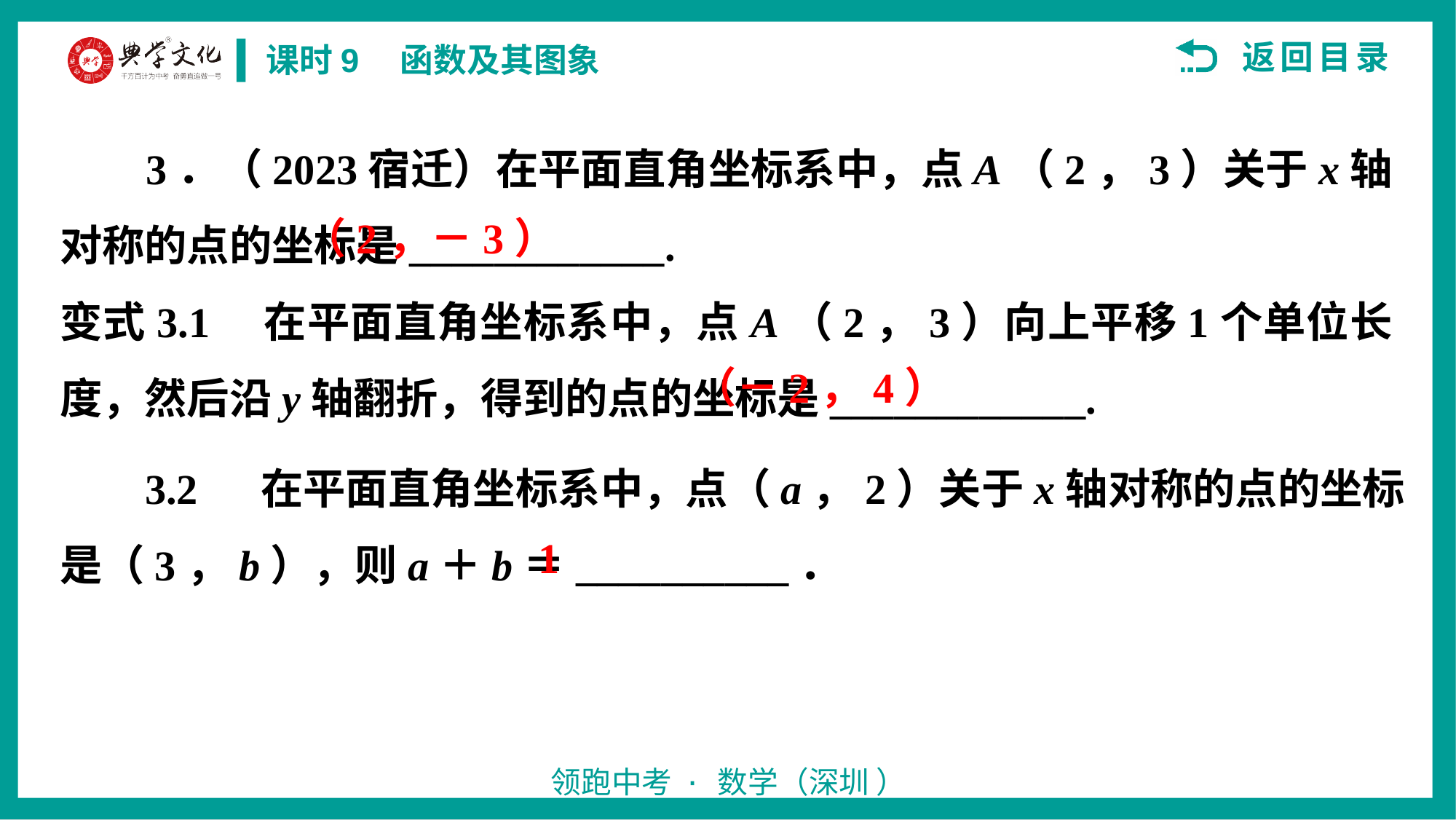

3．（2023宿迁）在平面直角坐标系中，点A（2，3）关于x轴对称的点的坐标是____________.
变式3.1　在平面直角坐标系中，点A（2，3）向上平移1个单位长度，然后沿y轴翻折，得到的点的坐标是____________.
（2，－3）
（－2，4）
        3.2　 在平面直角坐标系中，点（a，2）关于x轴对称的点的坐标是（3，b），则a＋b＝__________．
1